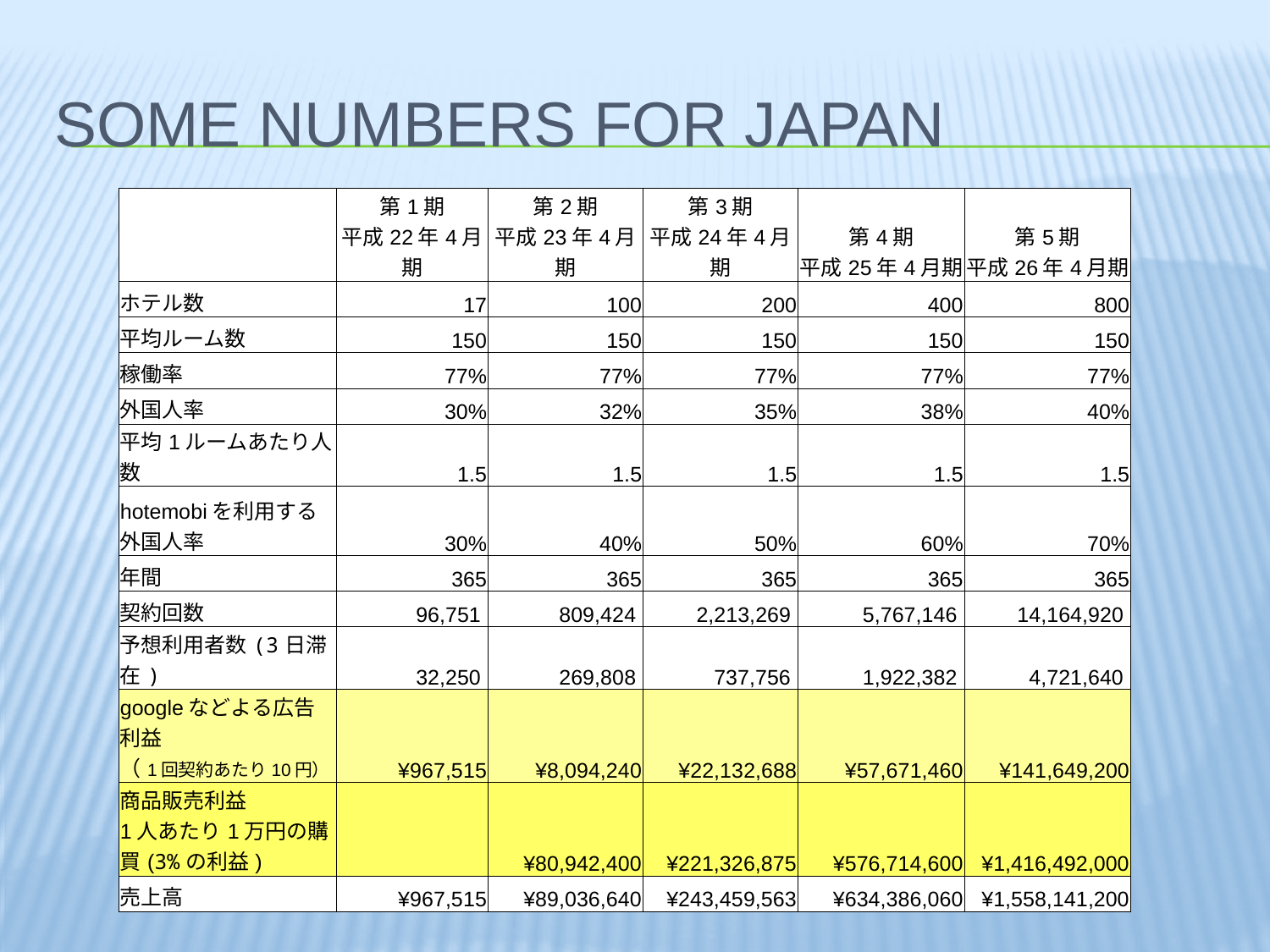

# Some numbers for Japan
|  | 第1期 平成22年4月期 | 第2期 平成23年4月期 | 第3期 平成24年4月期 | 第4期 平成25年4月期 | 第5期 平成26年4月期 |
| --- | --- | --- | --- | --- | --- |
| ホテル数 | 17 | 100 | 200 | 400 | 800 |
| 平均ルーム数 | 150 | 150 | 150 | 150 | 150 |
| 稼働率 | 77% | 77% | 77% | 77% | 77% |
| 外国人率 | 30% | 32% | 35% | 38% | 40% |
| 平均1ルームあたり人数 | 1.5 | 1.5 | 1.5 | 1.5 | 1.5 |
| hotemobiを利用する 外国人率 | 30% | 40% | 50% | 60% | 70% |
| 年間 | 365 | 365 | 365 | 365 | 365 |
| 契約回数 | 96,751 | 809,424 | 2,213,269 | 5,767,146 | 14,164,920 |
| 予想利用者数(3日滞在) | 32,250 | 269,808 | 737,756 | 1,922,382 | 4,721,640 |
| googleなどよる広告利益 （1回契約あたり10円） | ¥967,515 | ¥8,094,240 | ¥22,132,688 | ¥57,671,460 | ¥141,649,200 |
| 商品販売利益 1人あたり1万円の購買(3%の利益) |  | ¥80,942,400 | ¥221,326,875 | ¥576,714,600 | ¥1,416,492,000 |
| 売上高 | ¥967,515 | ¥89,036,640 | ¥243,459,563 | ¥634,386,060 | ¥1,558,141,200 |